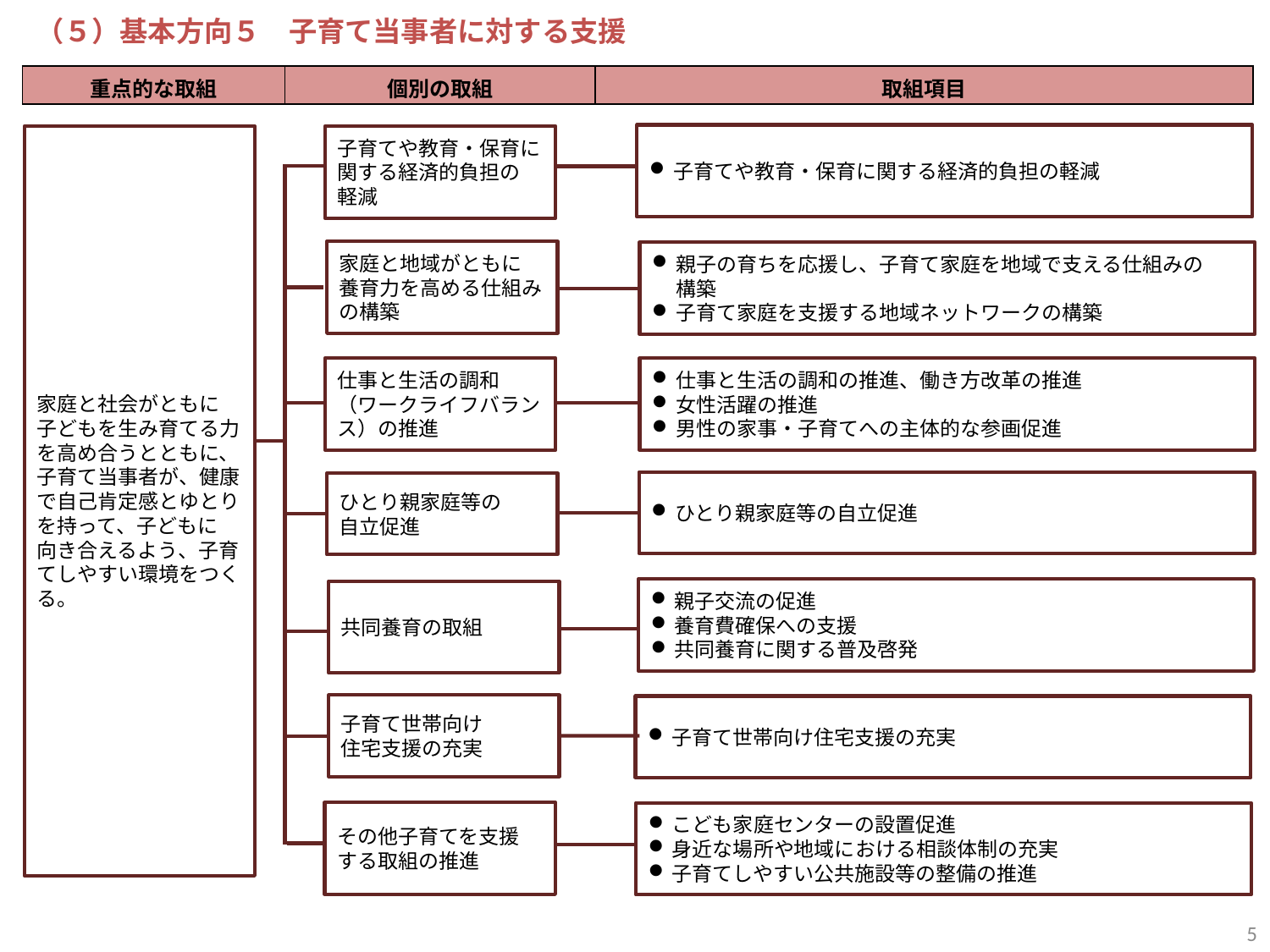

（５）基本方向５　子育て当事者に対する支援
| 重点的な取組 | 個別の取組 | 取組項目 |
| --- | --- | --- |
子育てや教育・保育に関する経済的負担の軽減
家庭と社会がともに
子どもを生み育てる力を高め合うとともに、
子育て当事者が、健康で自己肯定感とゆとりを持って、子どもに
向き合えるよう、子育てしやすい環境をつくる。
子育てや教育・保育に関する経済的負担の
軽減
家庭と地域がともに
養育力を高める仕組みの構築
親子の育ちを応援し、子育て家庭を地域で支える仕組みの
構築
子育て家庭を支援する地域ネットワークの構築
仕事と生活の調和（ワークライフバランス）の推進
仕事と生活の調和の推進、働き方改革の推進
女性活躍の推進
男性の家事・子育てへの主体的な参画促進
ひとり親家庭等の自立促進
ひとり親家庭等の
自立促進
親子交流の促進
養育費確保への支援
共同養育に関する普及啓発
共同養育の取組
子育て世帯向け
住宅支援の充実
子育て世帯向け住宅支援の充実
その他子育てを支援
する取組の推進
こども家庭センターの設置促進
身近な場所や地域における相談体制の充実
子育てしやすい公共施設等の整備の推進
5